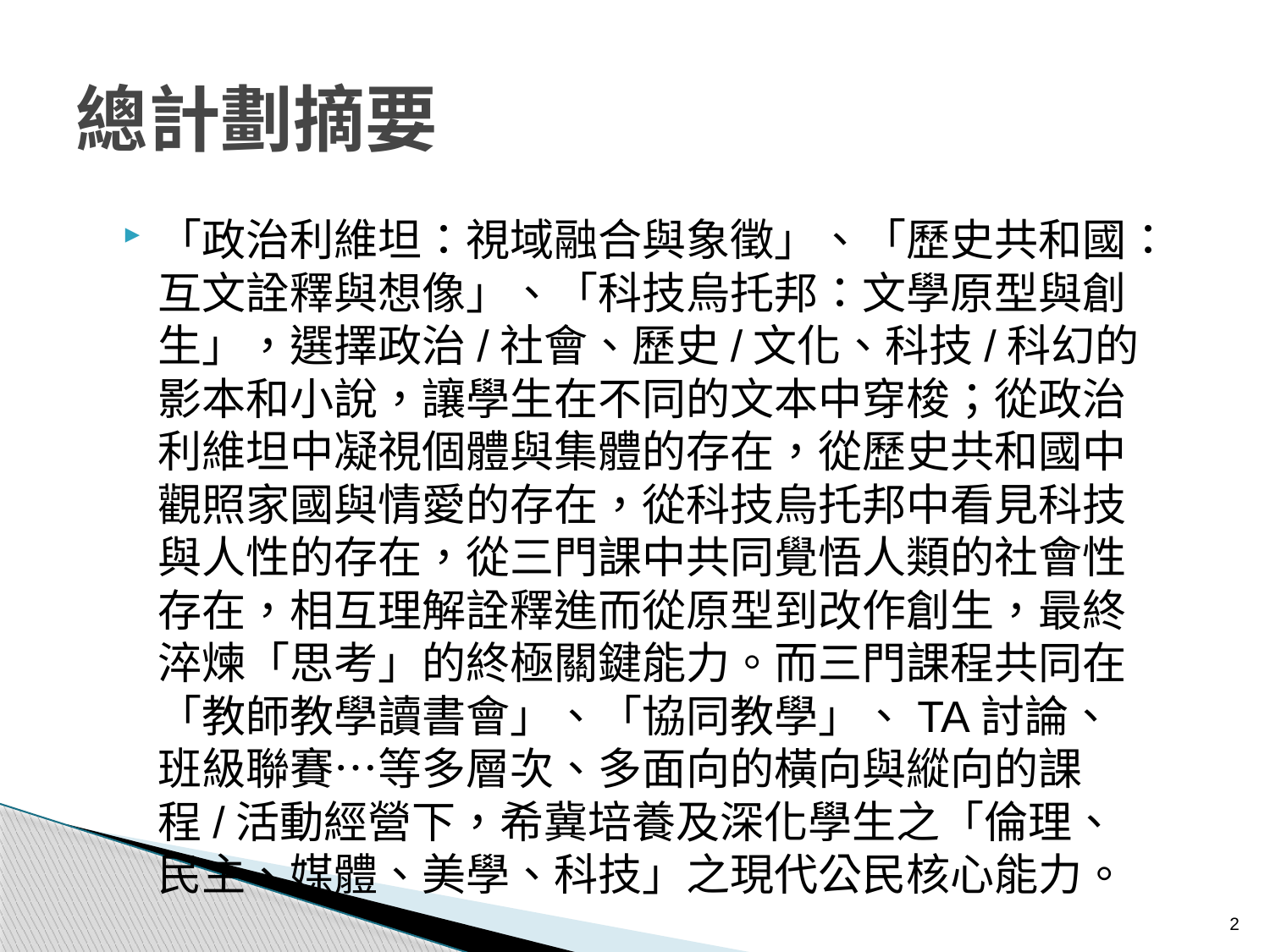

# 總計劃摘要
「政治利維坦：視域融合與象徵」、「歷史共和國：互文詮釋與想像」、「科技烏托邦：文學原型與創生」，選擇政治/社會、歷史/文化、科技/科幻的影本和小說，讓學生在不同的文本中穿梭；從政治利維坦中凝視個體與集體的存在，從歷史共和國中觀照家國與情愛的存在，從科技烏托邦中看見科技與人性的存在，從三門課中共同覺悟人類的社會性存在，相互理解詮釋進而從原型到改作創生，最終淬煉「思考」的終極關鍵能力。而三門課程共同在「教師教學讀書會」、「協同教學」、TA討論、班級聯賽…等多層次、多面向的橫向與縱向的課程/活動經營下，希冀培養及深化學生之「倫理、民主、媒體、美學、科技」之現代公民核心能力。
2